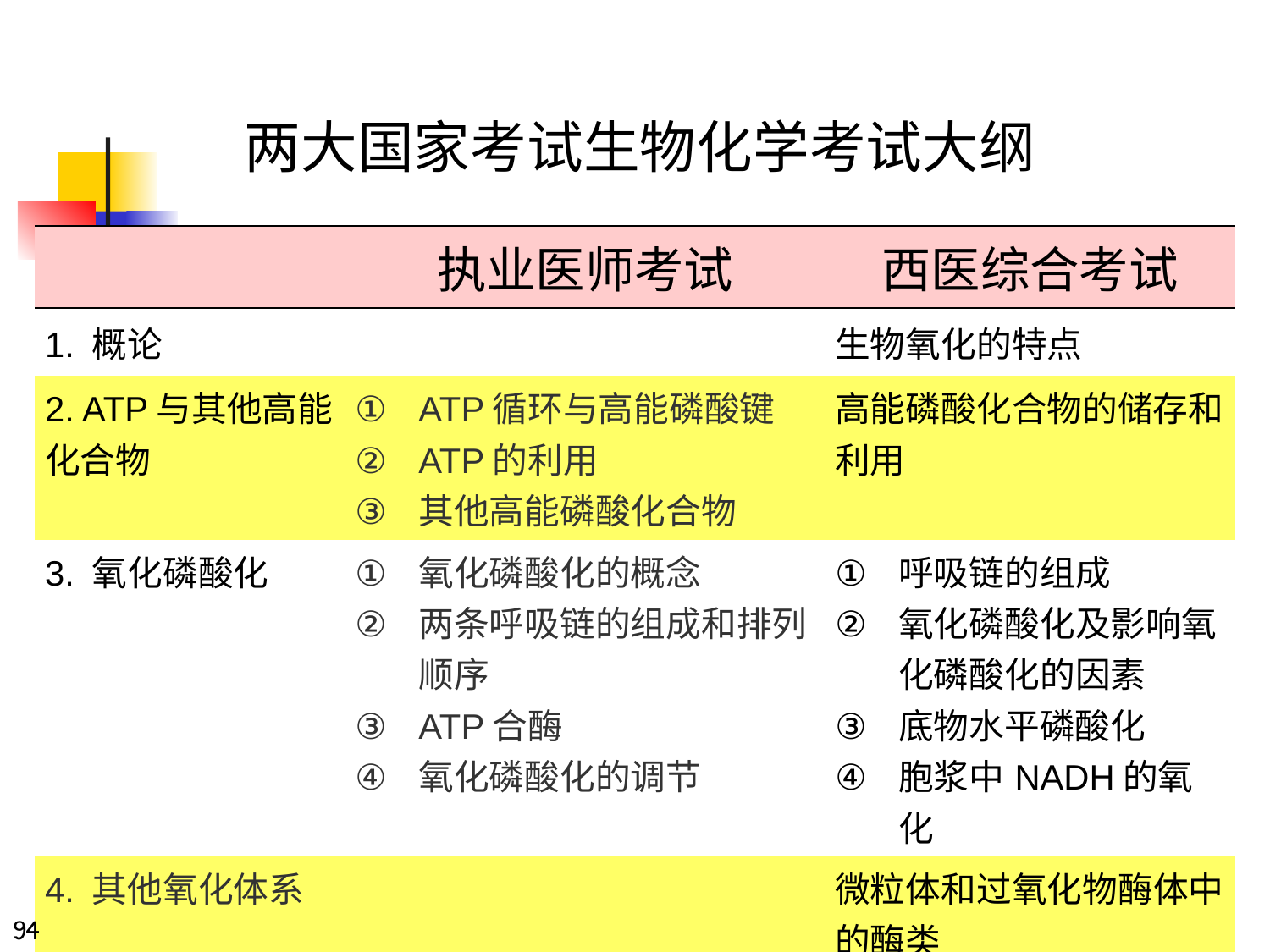

两大国家考试生物化学考试大纲
|  | 执业医师考试 | 西医综合考试 |
| --- | --- | --- |
| 1. 概论 |  | 生物氧化的特点 |
| 2. ATP与其他高能化合物 | ATP循环与高能磷酸键 ATP的利用 其他高能磷酸化合物 | 高能磷酸化合物的储存和利用 |
| 3. 氧化磷酸化 | 氧化磷酸化的概念 两条呼吸链的组成和排列顺序 ATP合酶 氧化磷酸化的调节 | 呼吸链的组成 氧化磷酸化及影响氧化磷酸化的因素 底物水平磷酸化 胞浆中NADH的氧化 |
| 4. 其他氧化体系 |  | 微粒体和过氧化物酶体中的酶类 |
94